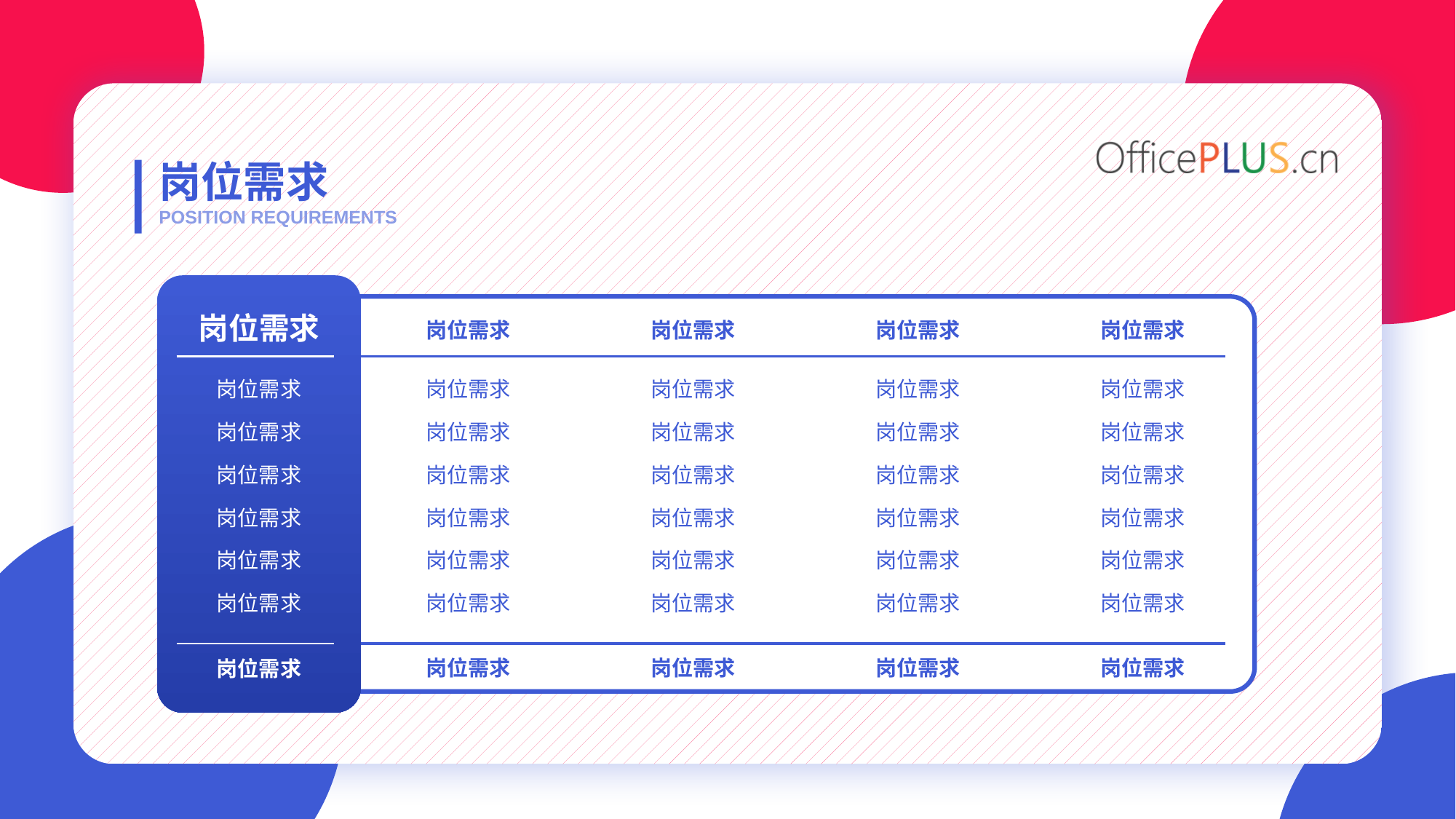

岗位需求

POSITION REQUIREMENTS

岗位需求
岗位需求
岗位需求
岗位需求
岗位需求
岗位需求
岗位需求
岗位需求
岗位需求
岗位需求
岗位需求
岗位需求
岗位需求
岗位需求
岗位需求
岗位需求
岗位需求
岗位需求
岗位需求
岗位需求
岗位需求
岗位需求
岗位需求
岗位需求
岗位需求
岗位需求
岗位需求
岗位需求
岗位需求
岗位需求
岗位需求
岗位需求
岗位需求
岗位需求
岗位需求
岗位需求
岗位需求
岗位需求
岗位需求
岗位需求